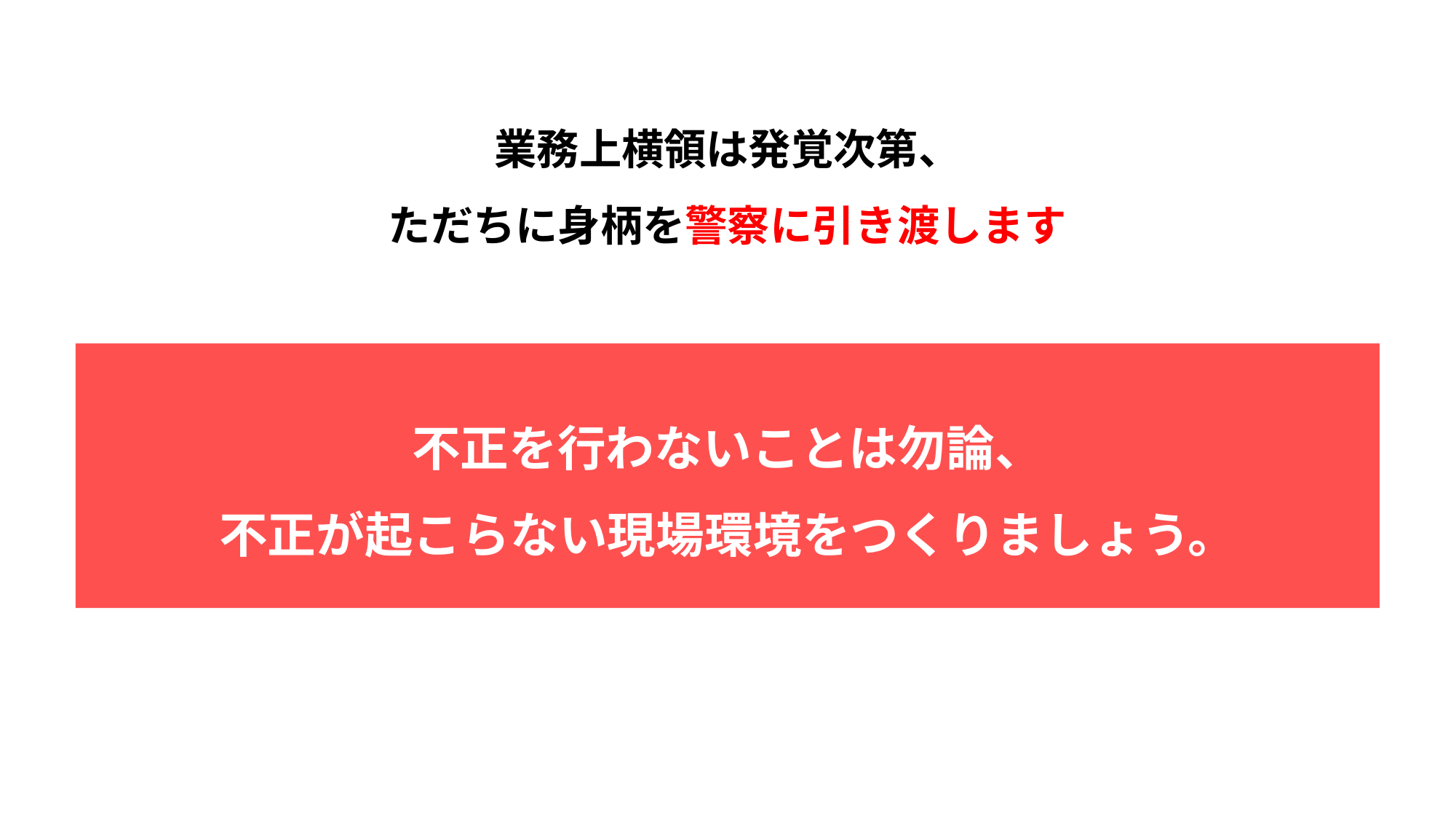

業務上横領は発覚次第、
ただちに身柄を警察に引き渡します
不正を行わないことは勿論、
不正が起こらない現場環境をつくりましょう。